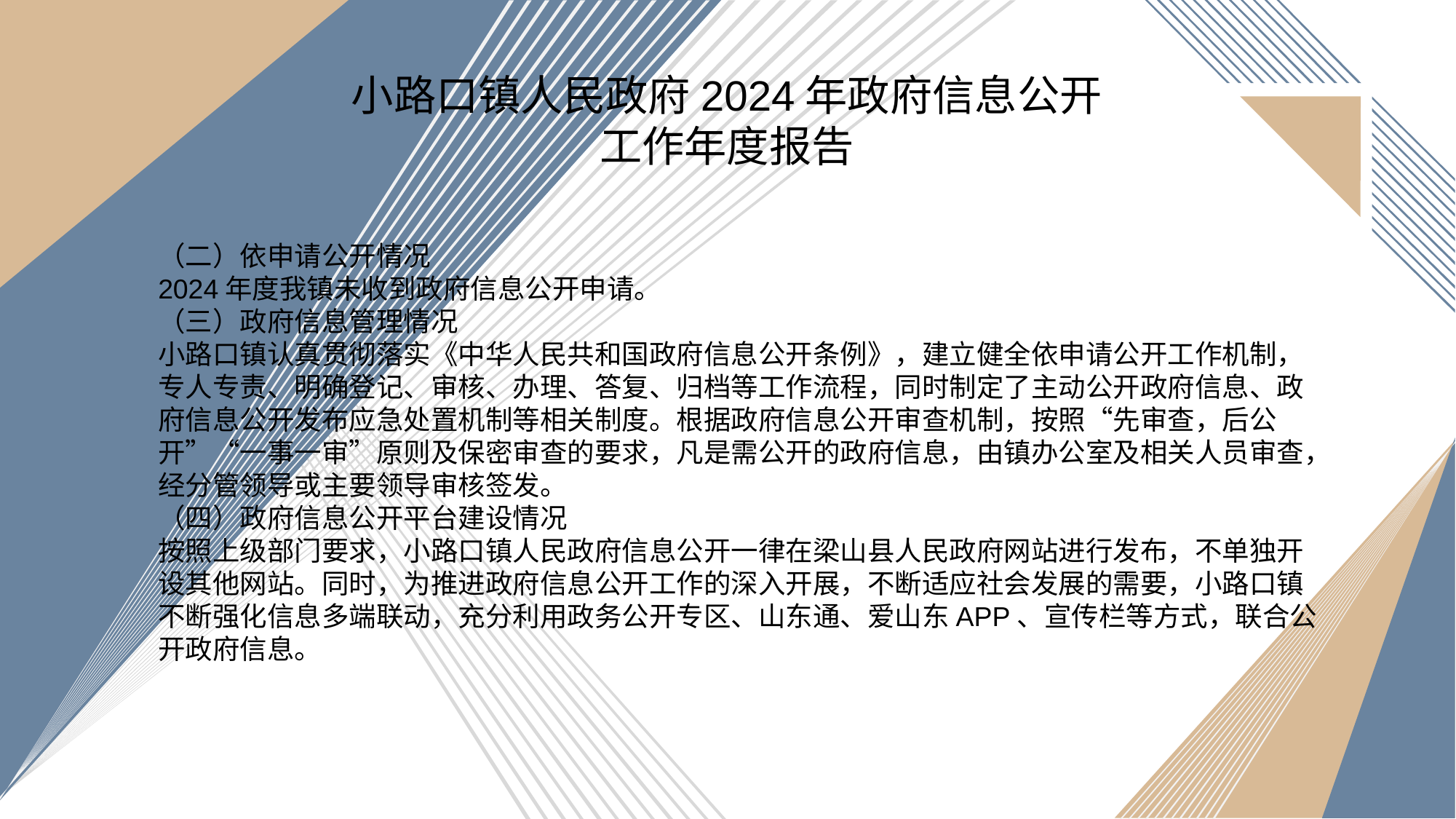

小路口镇人民政府2024年政府信息公开
工作年度报告

（二）依申请公开情况
2024年度我镇未收到政府信息公开申请。
（三）政府信息管理情况
小路口镇认真贯彻落实《中华人民共和国政府信息公开条例》，建立健全依申请公开工作机制，专人专责、明确登记、审核、办理、答复、归档等工作流程，同时制定了主动公开政府信息、政府信息公开发布应急处置机制等相关制度。根据政府信息公开审查机制，按照“先审查，后公开”“一事一审”原则及保密审查的要求，凡是需公开的政府信息，由镇办公室及相关人员审查，经分管领导或主要领导审核签发。
（四）政府信息公开平台建设情况
按照上级部门要求，小路口镇人民政府信息公开一律在梁山县人民政府网站进行发布，不单独开设其他网站。同时，为推进政府信息公开工作的深入开展，不断适应社会发展的需要，小路口镇不断强化信息多端联动，充分利用政务公开专区、山东通、爱山东APP、宣传栏等方式，联合公开政府信息。